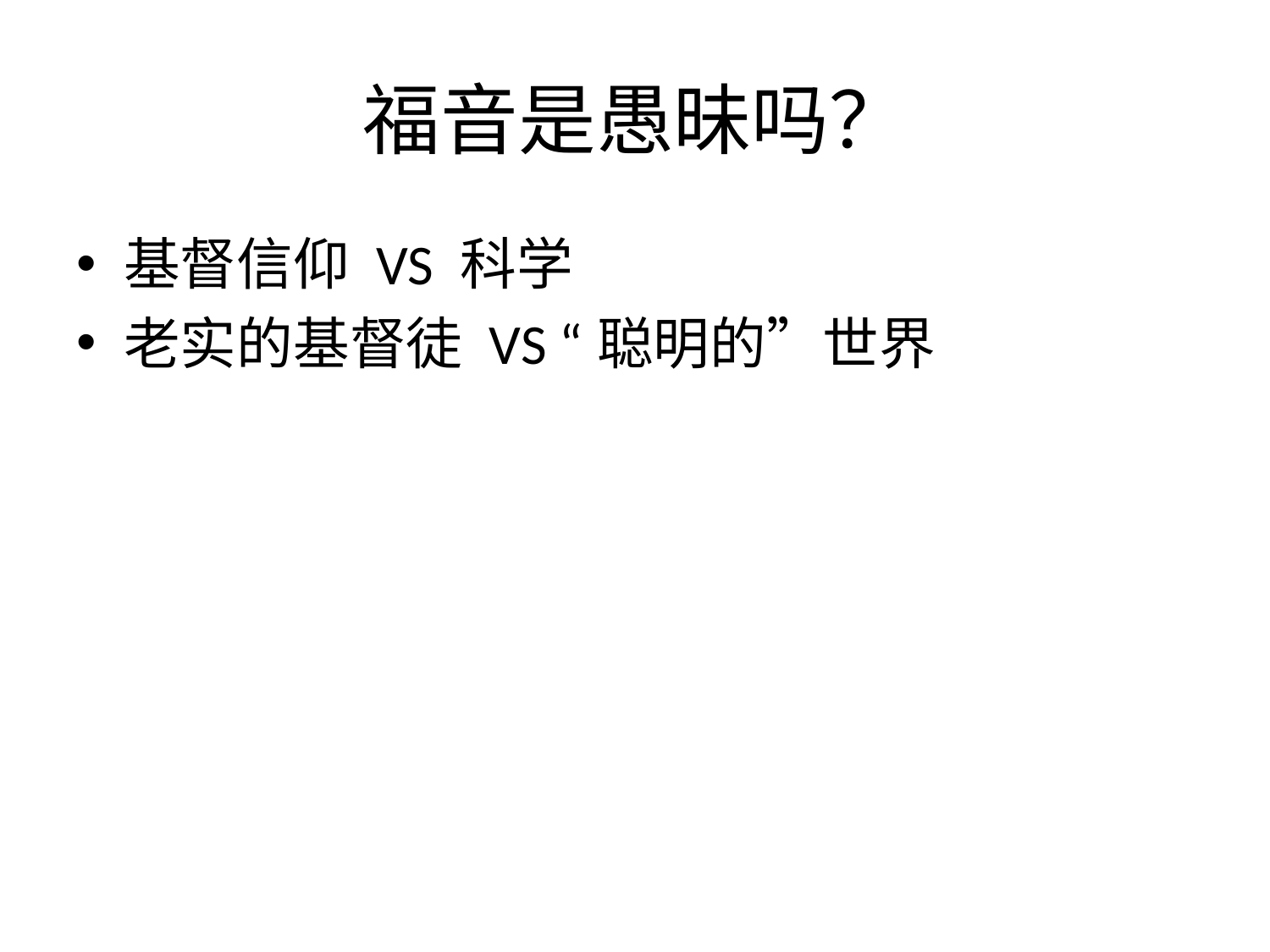

# 福音是愚昧吗？
基督信仰 VS 科学
老实的基督徒 VS “聪明的”世界